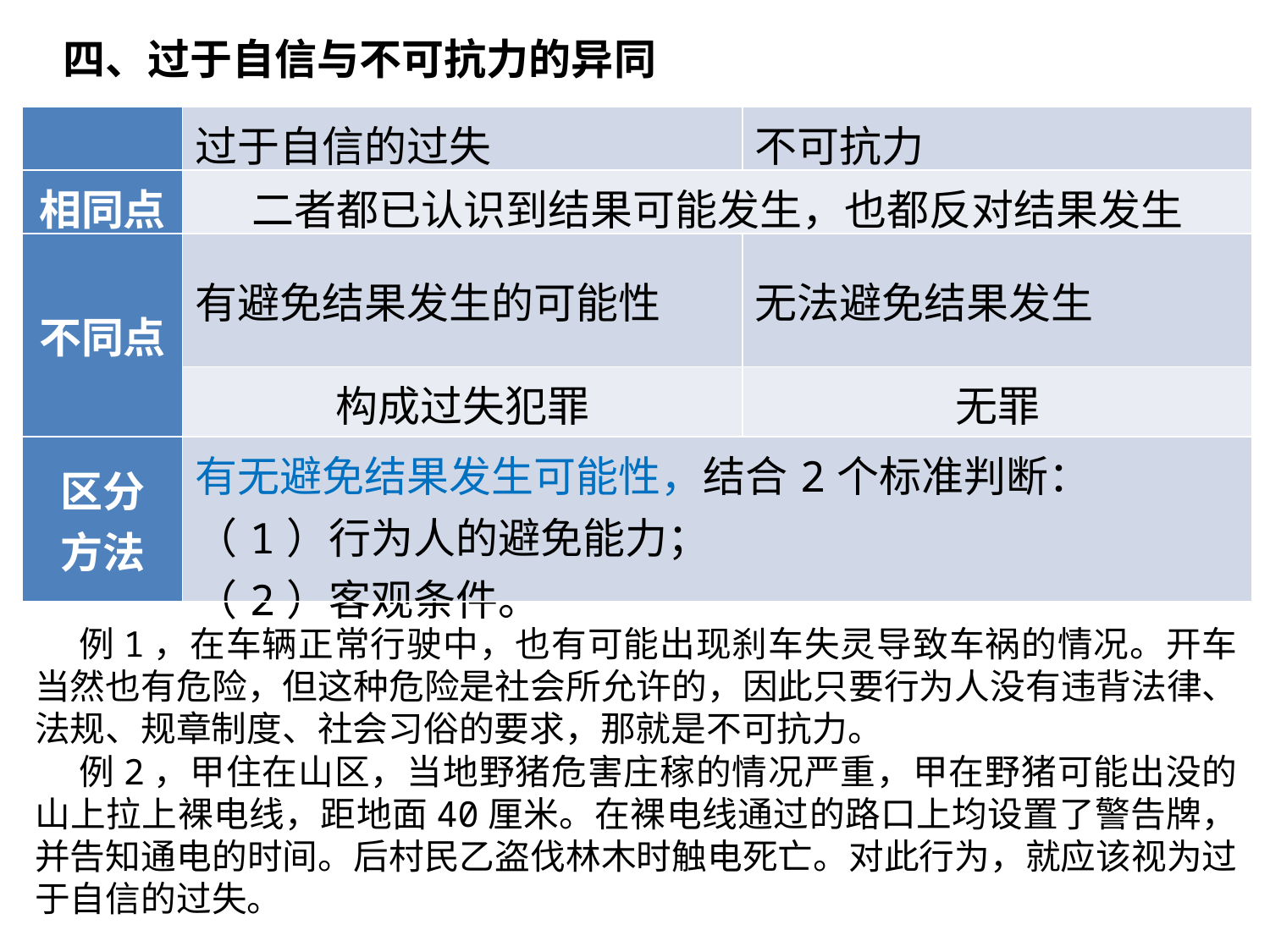

四、过于自信与不可抗力的异同

|  | 过于自信的过失 | 不可抗力 |
| --- | --- | --- |
| 相同点 | 二者都已认识到结果可能发生，也都反对结果发生 |  |
| 不同点 | 有避免结果发生的可能性 | 无法避免结果发生 |
|  | 构成过失犯罪 | 无罪 |
| 区分 方法 | 有无避免结果发生可能性，结合2个标准判断： （1）行为人的避免能力； （2）客观条件。 |  |
    例1，在车辆正常行驶中，也有可能出现刹车失灵导致车祸的情况。开车当然也有危险，但这种危险是社会所允许的，因此只要行为人没有违背法律、法规、规章制度、社会习俗的要求，那就是不可抗力。
    例2，甲住在山区，当地野猪危害庄稼的情况严重，甲在野猪可能出没的山上拉上裸电线，距地面40厘米。在裸电线通过的路口上均设置了警告牌，并告知通电的时间。后村民乙盗伐林木时触电死亡。对此行为，就应该视为过于自信的过失。